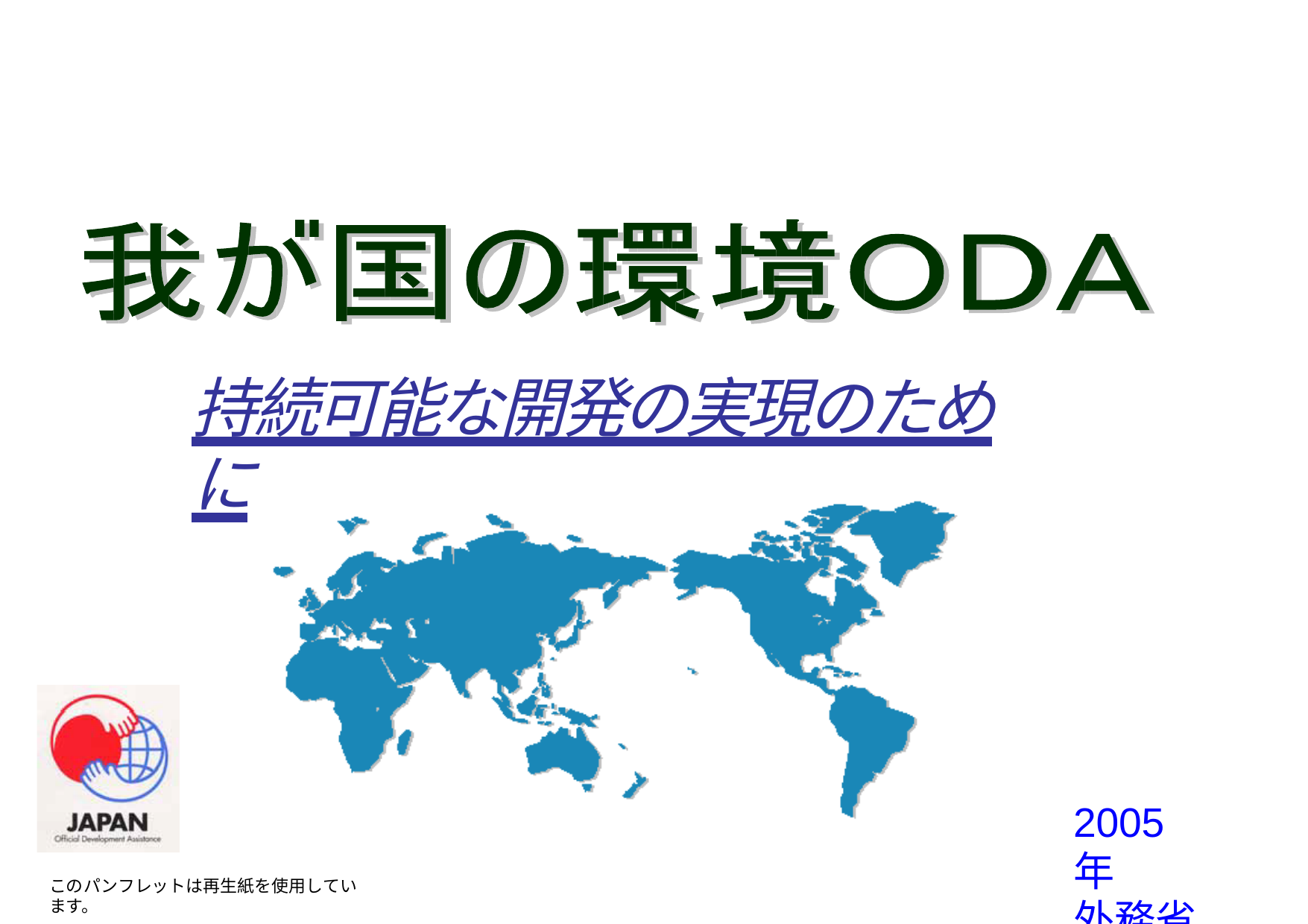

# 持続可能な開発の実現のために

2005年
外務省
このパンフレットは再生紙を使用しています。